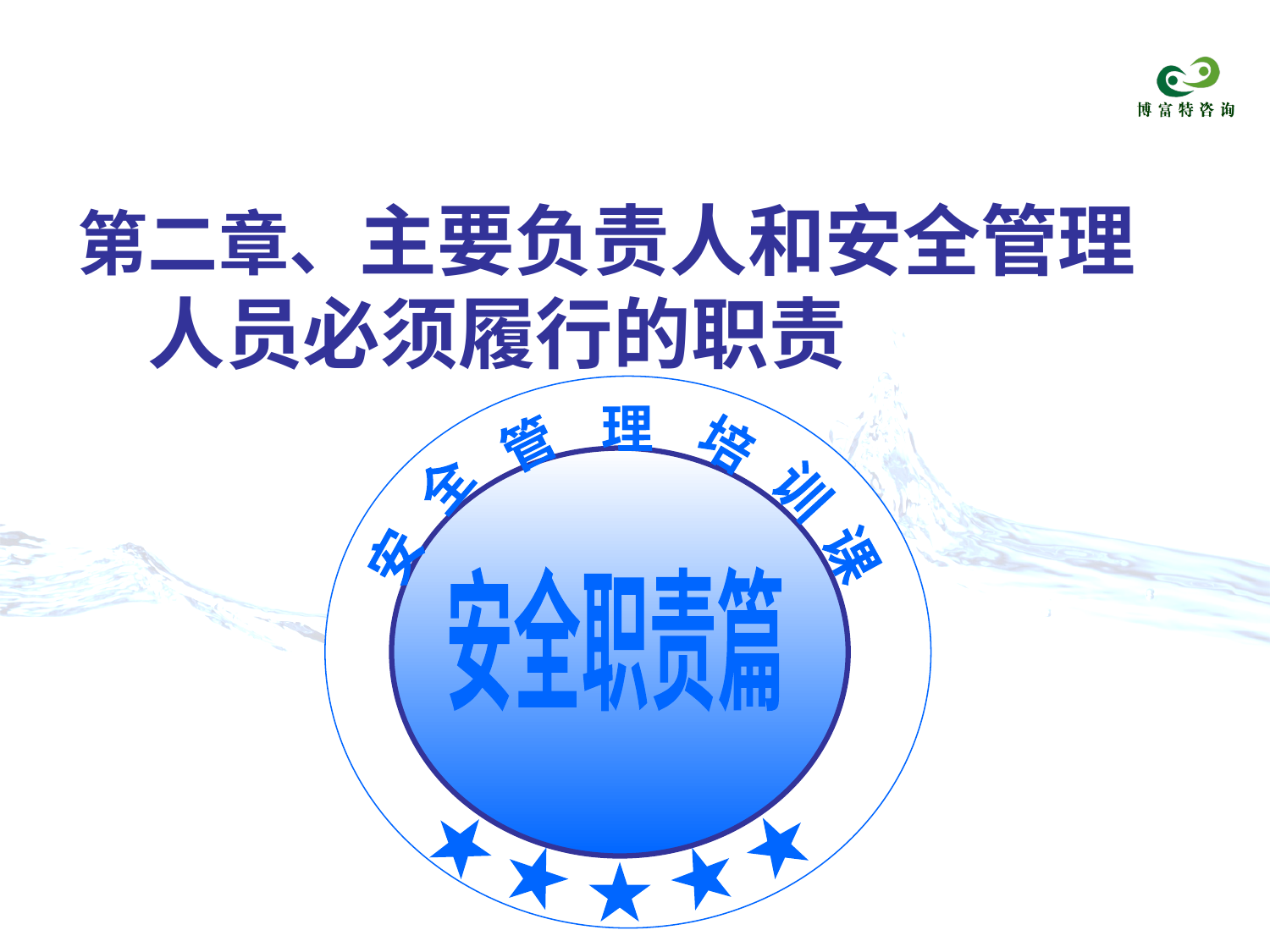

第二章、主要负责人和安全管理       人员必须履行的职责

理
管
培

全
训
课
安
安全职责篇